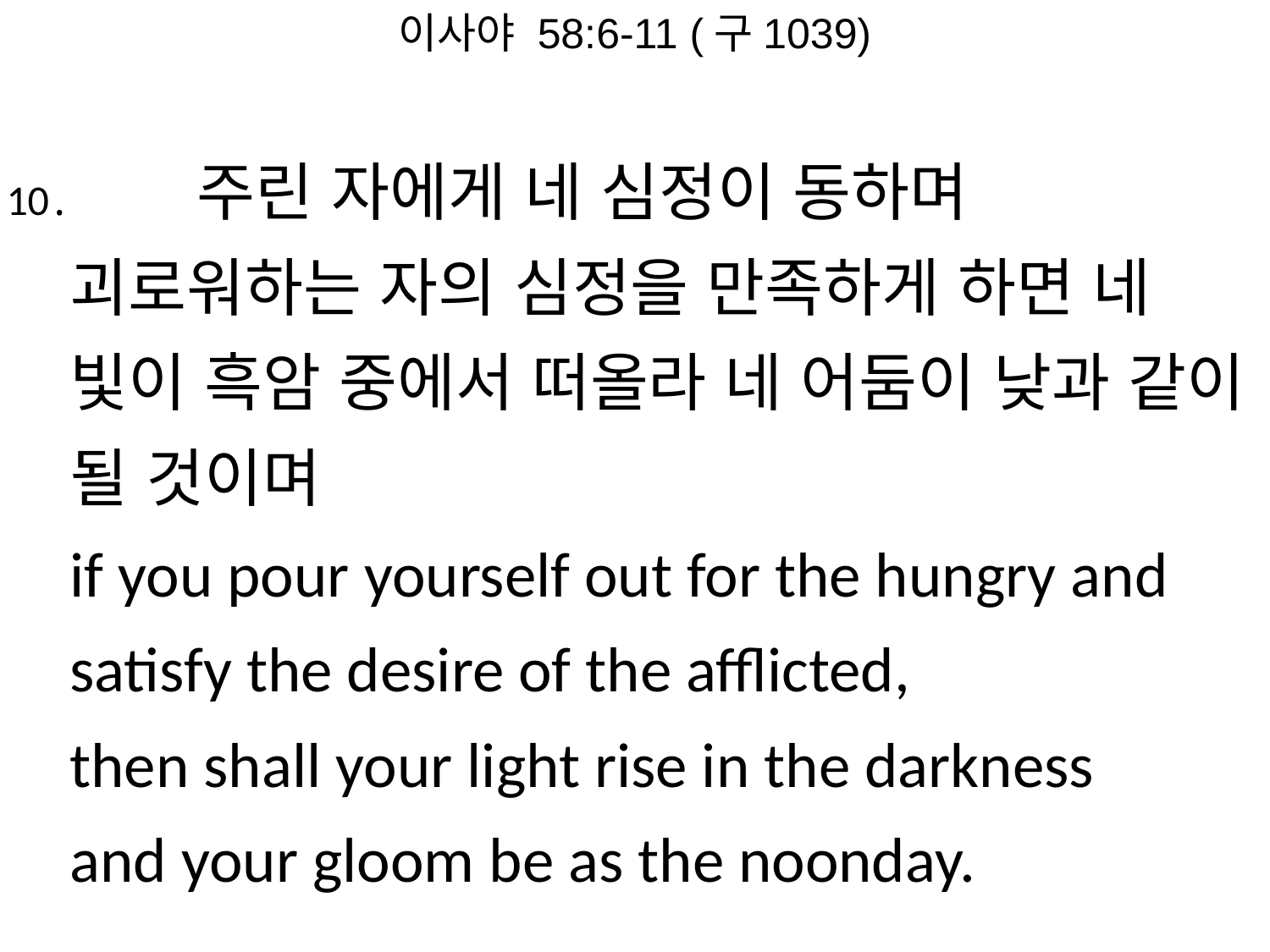

이사야 58:6-11 (구1039)
#
10․	주린 자에게 네 심정이 동하며 괴로워하는 자의 심정을 만족하게 하면 네 빛이 흑암 중에서 떠올라 네 어둠이 낮과 같이 될 것이며
if you pour yourself out for the hungry and satisfy the desire of the afflicted,
then shall your light rise in the darkness
and your gloom be as the noonday.